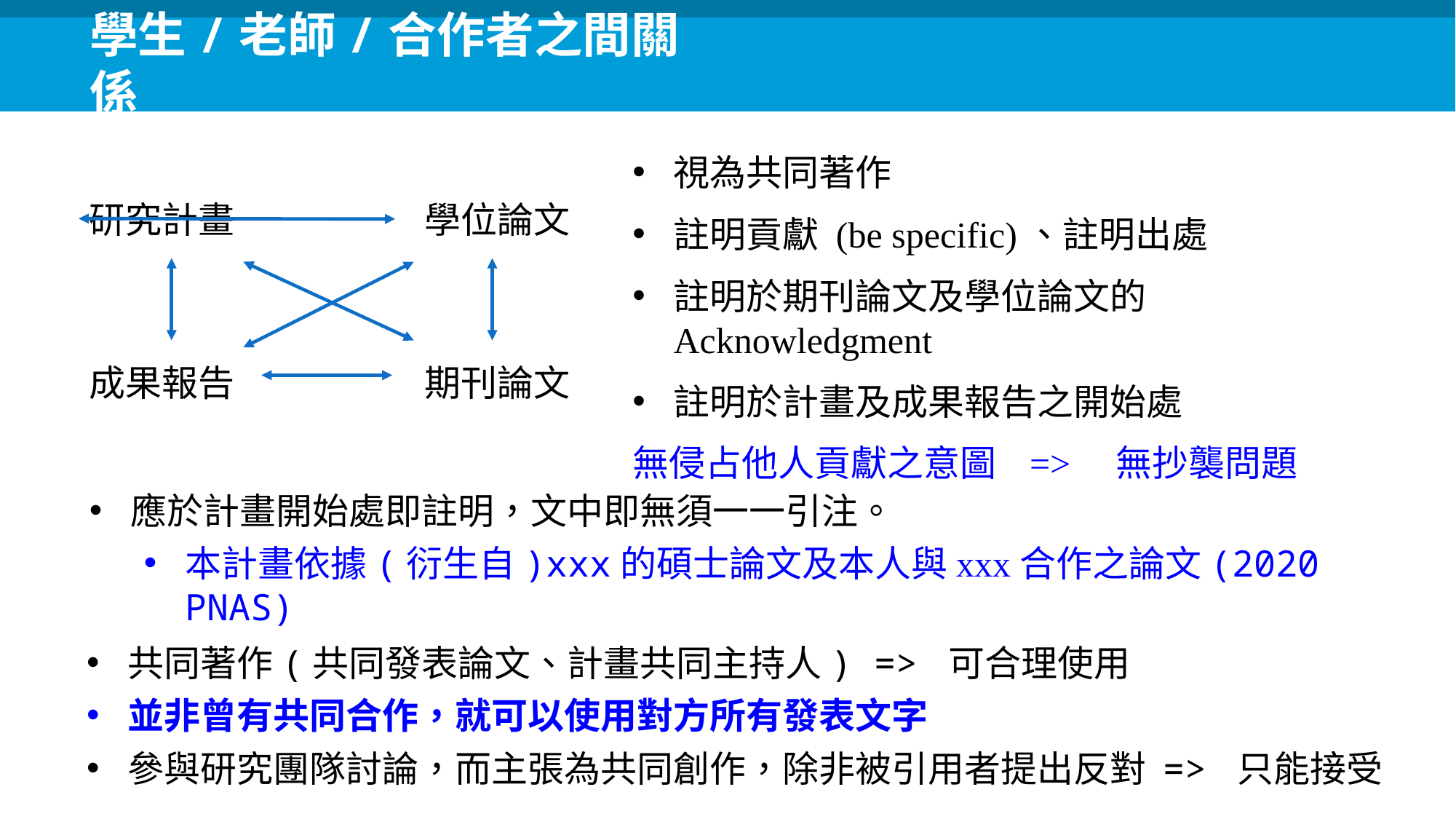

學生/老師/合作者之間關係
視為共同著作
註明貢獻 (be specific)、註明出處
註明於期刊論文及學位論文的 Acknowledgment
註明於計畫及成果報告之開始處
無侵占他人貢獻之意圖   =>　無抄襲問題
研究計畫
學位論文
成果報告
期刊論文
應於計畫開始處即註明，文中即無須一一引注。
本計畫依據(衍生自)xxx的碩士論文及本人與xxx合作之論文(2020 PNAS)
共同著作(共同發表論文、計畫共同主持人) => 可合理使用
並非曾有共同合作，就可以使用對方所有發表文字
參與研究團隊討論，而主張為共同創作，除非被引用者提出反對 => 只能接受